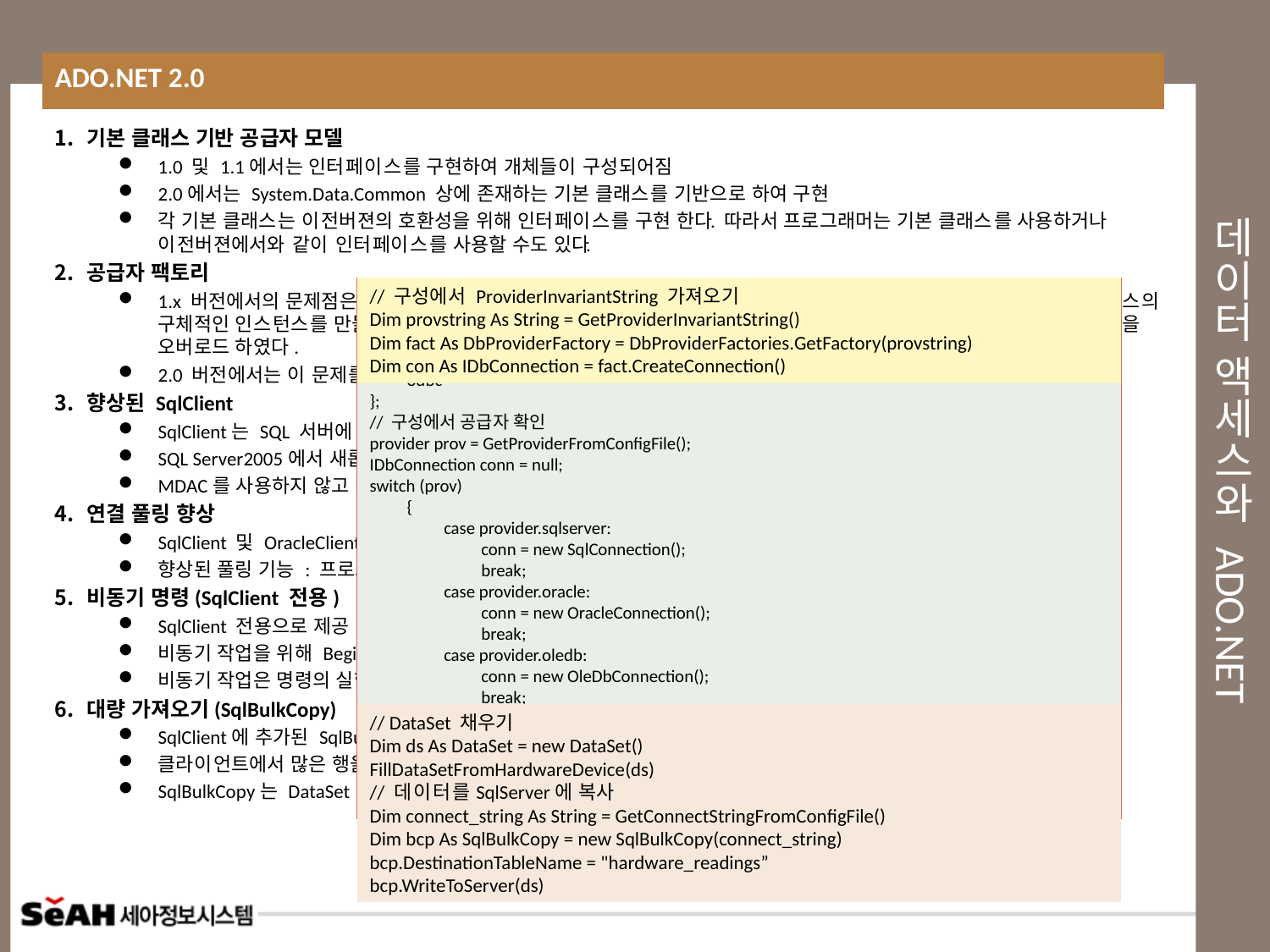

ADO.NET 2.0
# 데이터 액세스와 ADO.NET
기본 클래스 기반 공급자 모델
1.0 및 1.1에서는 인터페이스를 구현하여 개체들이 구성되어짐
2.0에서는 System.Data.Common 상에 존재하는 기본 클래스를 기반으로 하여 구현
각 기본 클래스는 이전버젼의 호환성을 위해 인터페이스를 구현 한다. 따라서 프로그래머는 기본 클래스를 사용하거나 이전버젼에서와 같이 인터페이스를 사용할 수도 있다.
공급자 팩토리
1.x 버전에서의 문제점은 인터페이스에서 생성자를 호출 할 수 없기 때문에 다른 데이터소스로의 접근을 위해 특정 클래스의 구체적인 인스턴스를 만들어야 하는데 이전 버전의 API인 OLE DB와 ADO의 경우 이 문제를 해결하기 위해 연결문자열을 오버로드 하였다.
2.0 버전에서는 이 문제를 ProviderFactory 클래스를 이용해 해결할 수 있다.
향상된 SqlClient
SqlClient는 SQL 서버에 대한 특정 공급자 이다.
SQL Server2005에서 새롭게 제공되는 기능을 지원하도록 되어 있다.
MDAC를 사용하지 않고 데이터 액세스를 한다.
연결 풀링 향상
SqlClient 및 OracleClient 공급자의 경우 향상된 연결 풀링을 지원  한다.
향상된 풀링 기능 : 프로그래밍 방식으로 현재 유지되고 있는 모든 연결을 닫을 수 있다.
비동기 명령(SqlClient 전용)
SqlClient 전용으로 제공  된다.
비동기 작업을 위해 BeginExecute로 시작하고  EndExecute로 끝나는 메서드를 제공  한다.
비동기 작업은 명령의 실행 시간이 길고, 반드시 비동기 작업이 필요한 곳에서만 사용해야  한다.
대량 가져오기(SqlBulkCopy)
SqlClient에 추가된 SqlBulkCopy 클래스를 사용  한다.
클라이언트에서 많은 행을 신속하고 효율적으로 삽입하기 위해 사용 된다.
SqlBulkCopy는 DataSet 또는 DataReader를 입력으로 사용할 수 있다.

enum provider {
	sqlserver,
	oracle,
	oledb,
	odbc
};
// 구성에서 공급자 확인
provider prov = GetProviderFromConfigFile();
IDbConnection conn = null;
switch (prov)
	{
		case provider.sqlserver:
			conn = new SqlConnection();
			break;
		case provider.oracle:
			conn = new OracleConnection();
			break;
		case provider.oledb:
			conn = new OleDbConnection();
			break;
		case provider.
			odbc: conn = new OdbcConnection();
			break;
			// 응용 프로그램에서 지원하므로 새 공급자를 추가
	}
// 구성에서 ProviderInvariantString 가져오기
Dim provstring As String = GetProviderInvariantString()
Dim fact As DbProviderFactory = DbProviderFactories.GetFactory(provstring)
Dim con As IDbConnection = fact.CreateConnection()
// DataSet 채우기
Dim ds As DataSet = new DataSet()
FillDataSetFromHardwareDevice(ds)
// 데이터를 SqlServer에 복사
Dim connect_string As String = GetConnectStringFromConfigFile()
Dim bcp As SqlBulkCopy = new SqlBulkCopy(connect_string)
bcp.DestinationTableName = "hardware_readings”
bcp.WriteToServer(ds)